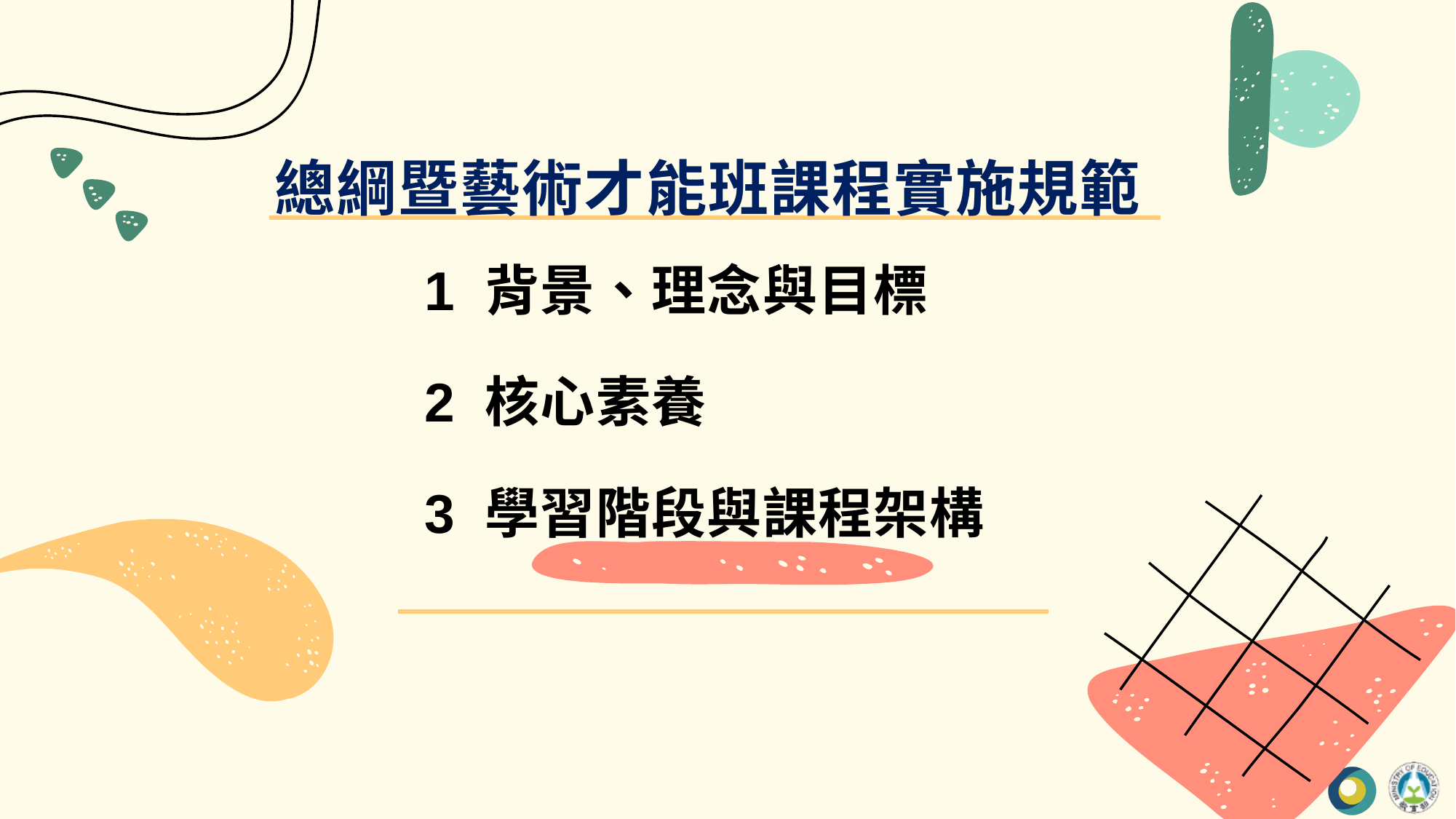

總綱暨藝術才能班課程實施規範

# 1 背景、理念與目標 2 核心素養 3 學習階段與課程架構